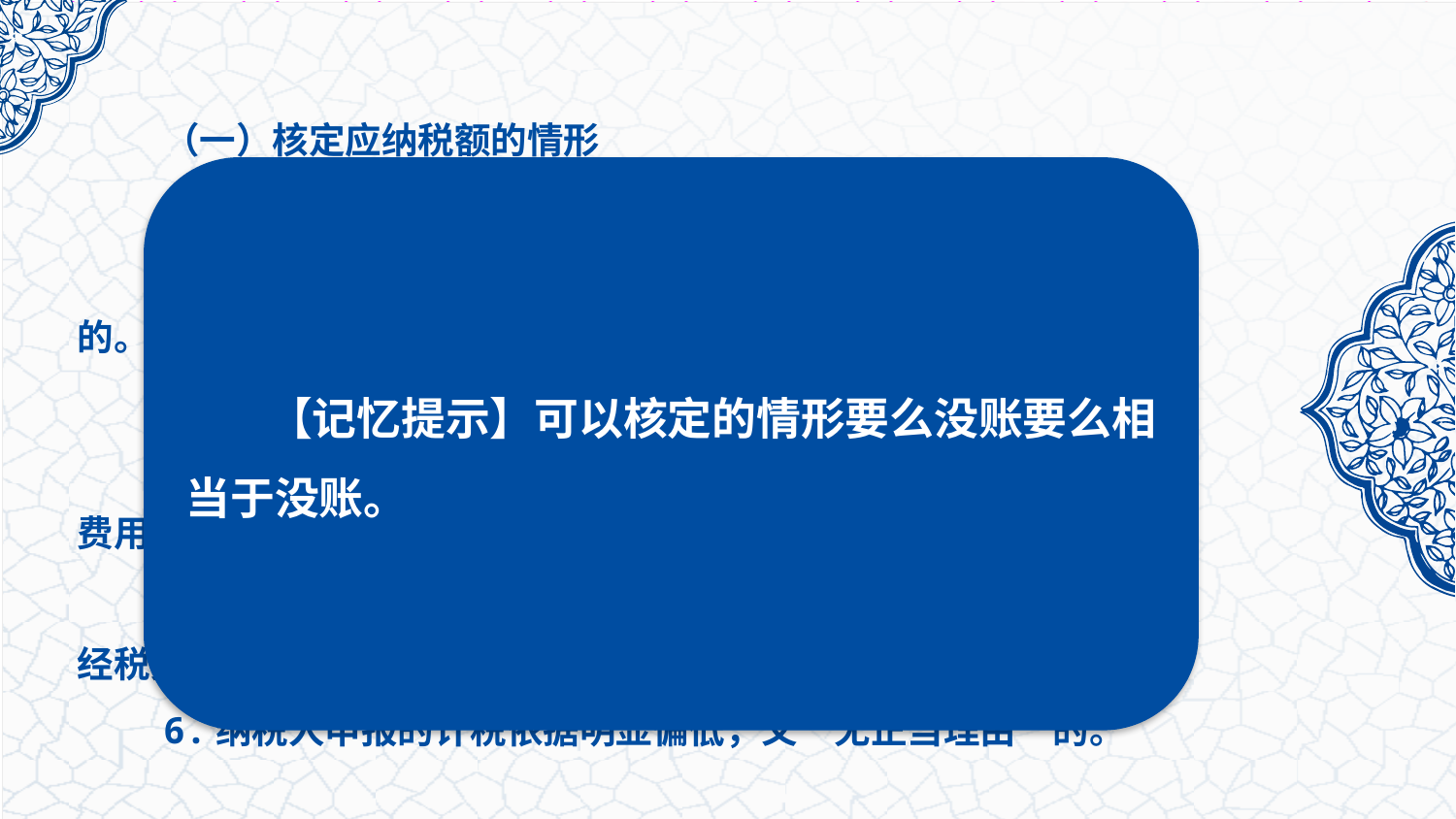

（一）核定应纳税额的情形
1.依照法律、行政法规的规定可以“不设置”账簿的。
2.依照法律、行政法规的规定应当设置但“未设置”账簿的。
3.“擅自销毁”账簿或者“拒不提供”纳税资料的。
4.虽设置账簿，但账目混乱，或者成本资料、收入凭证、费用凭证残缺不全，“难以查账”的。
5.发生纳税义务，未按照规定的期限办理“纳税申报”，经税务机关责令限期申报，逾期仍不申报的。
6.纳税人申报的计税依据明显偏低，又“无正当理由”的。
       【记忆提示】可以核定的情形要么没账要么相当于没账。